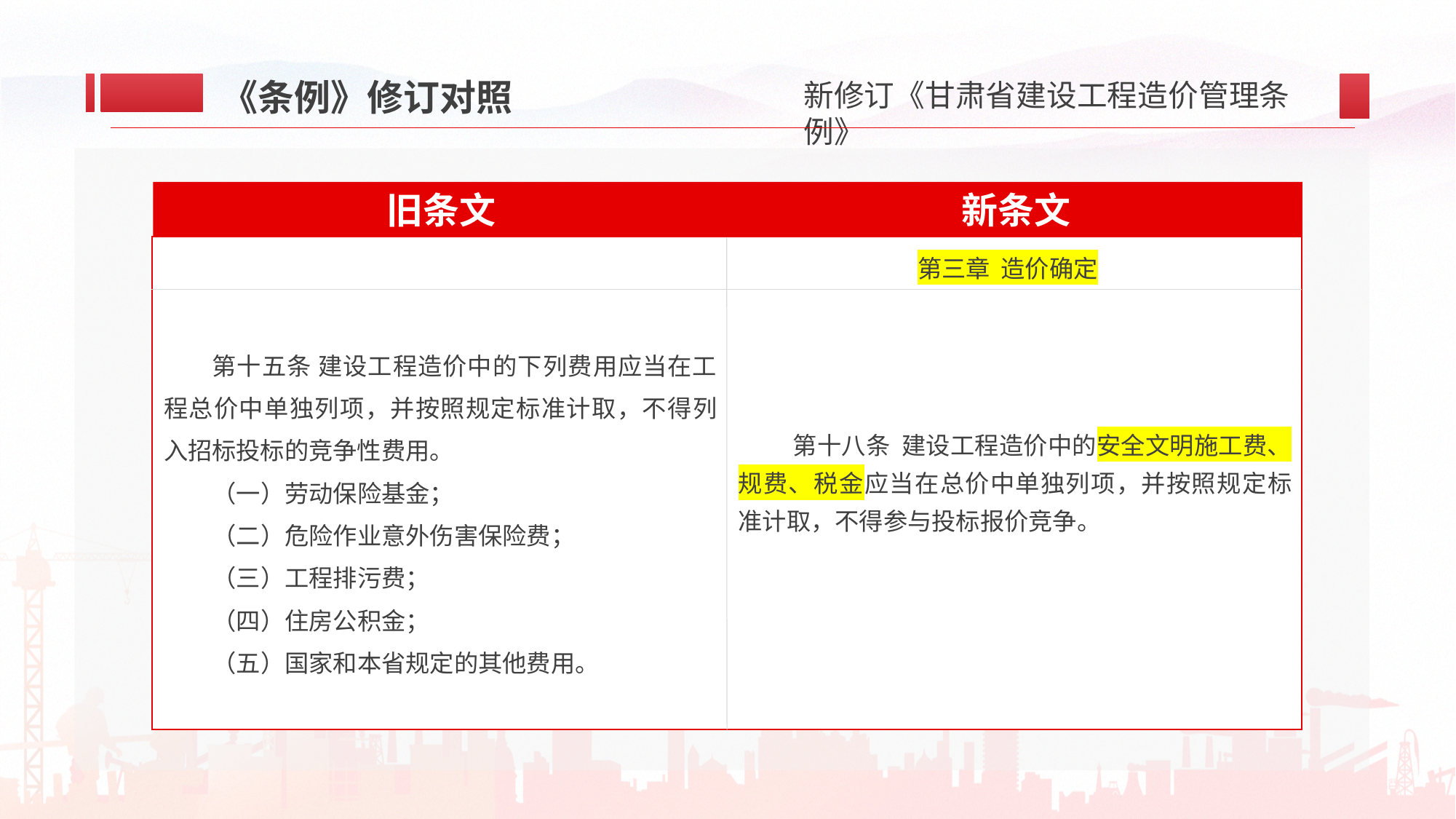

《条例》修订对照
新条文
旧条文

第十八条  建设工程造价中的安全文明施工费、规费、税金应当在总价中单独列项，并按照规定标准计取，不得参与投标报价竞争。
第三章  造价确定
第十五条 建设工程造价中的下列费用应当在工程总价中单独列项，并按照规定标准计取，不得列入招标投标的竞争性费用。
（一）劳动保险基金；
（二）危险作业意外伤害保险费；
（三）工程排污费；
（四）住房公积金；
（五）国家和本省规定的其他费用。